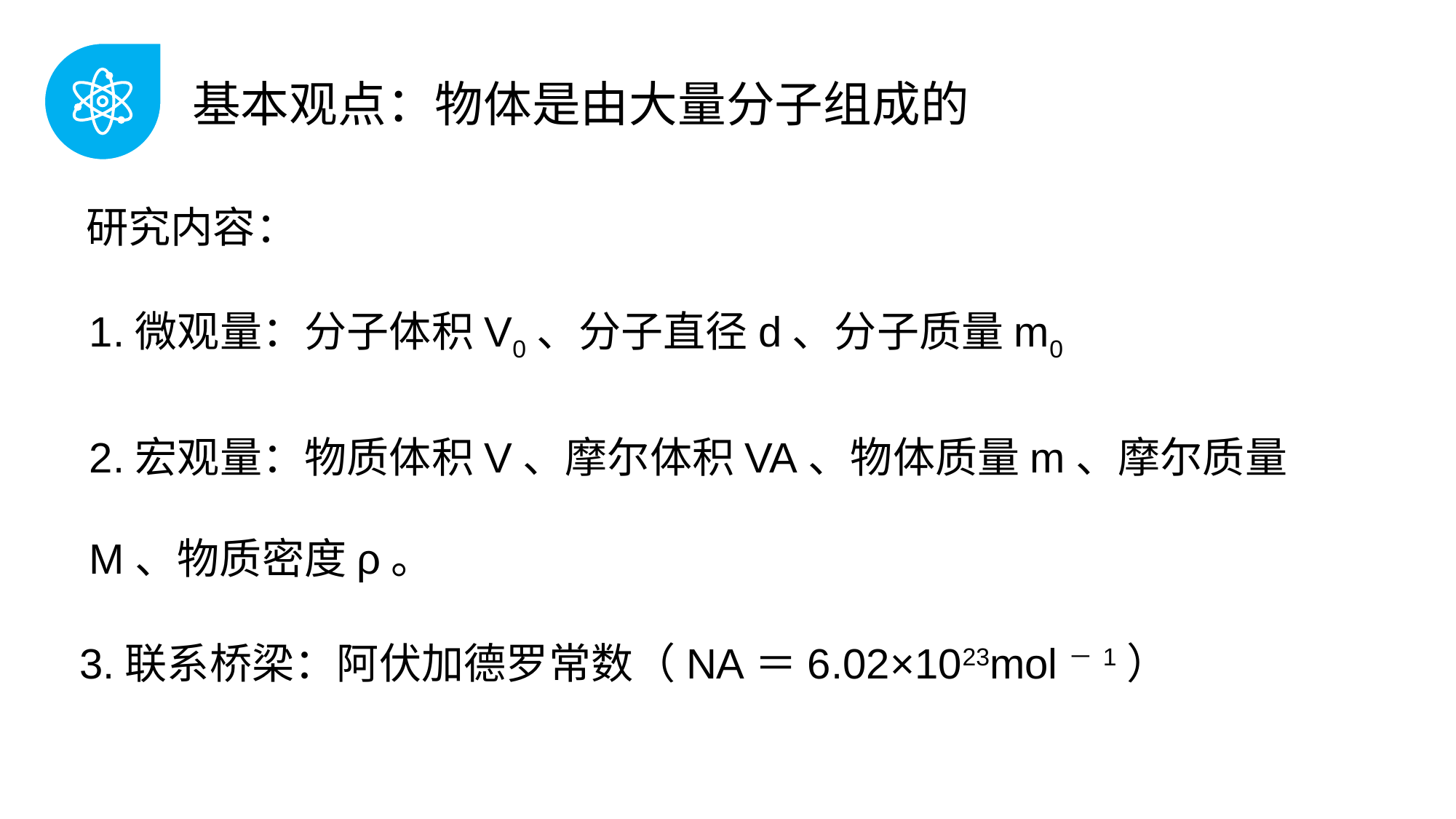

基本观点：物体是由大量分子组成的
研究内容：
1.微观量：分子体积V0、分子直径d、分子质量m0
2.宏观量：物质体积V、摩尔体积VA、物体质量m、摩尔质量M、物质密度ρ。
3.联系桥梁：阿伏加德罗常数（NA＝6.02×1023mol－1）